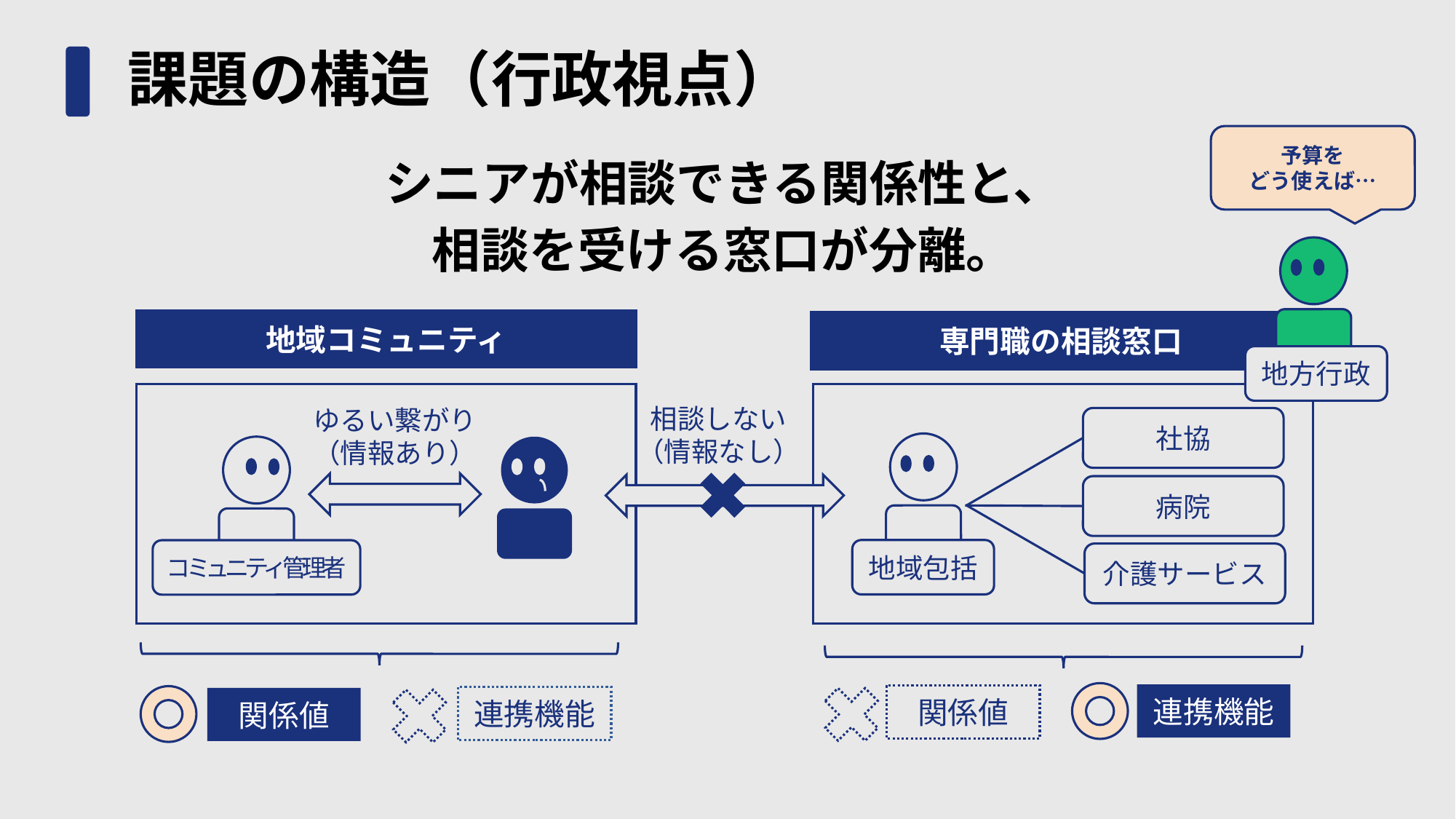

# 課題の構造（行政視点）
予算を
どう使えば…
シニアが相談できる関係性と、
相談を受ける窓口が分離。

地域コミュニティ
専門職の相談窓口
地方行政

相談しない
（情報なし）
ゆるい繋がり
（情報あり）
社協

病院

地域包括
コミュニティ管理者
介護サービス

連携機能
関係値

連携機能
関係値